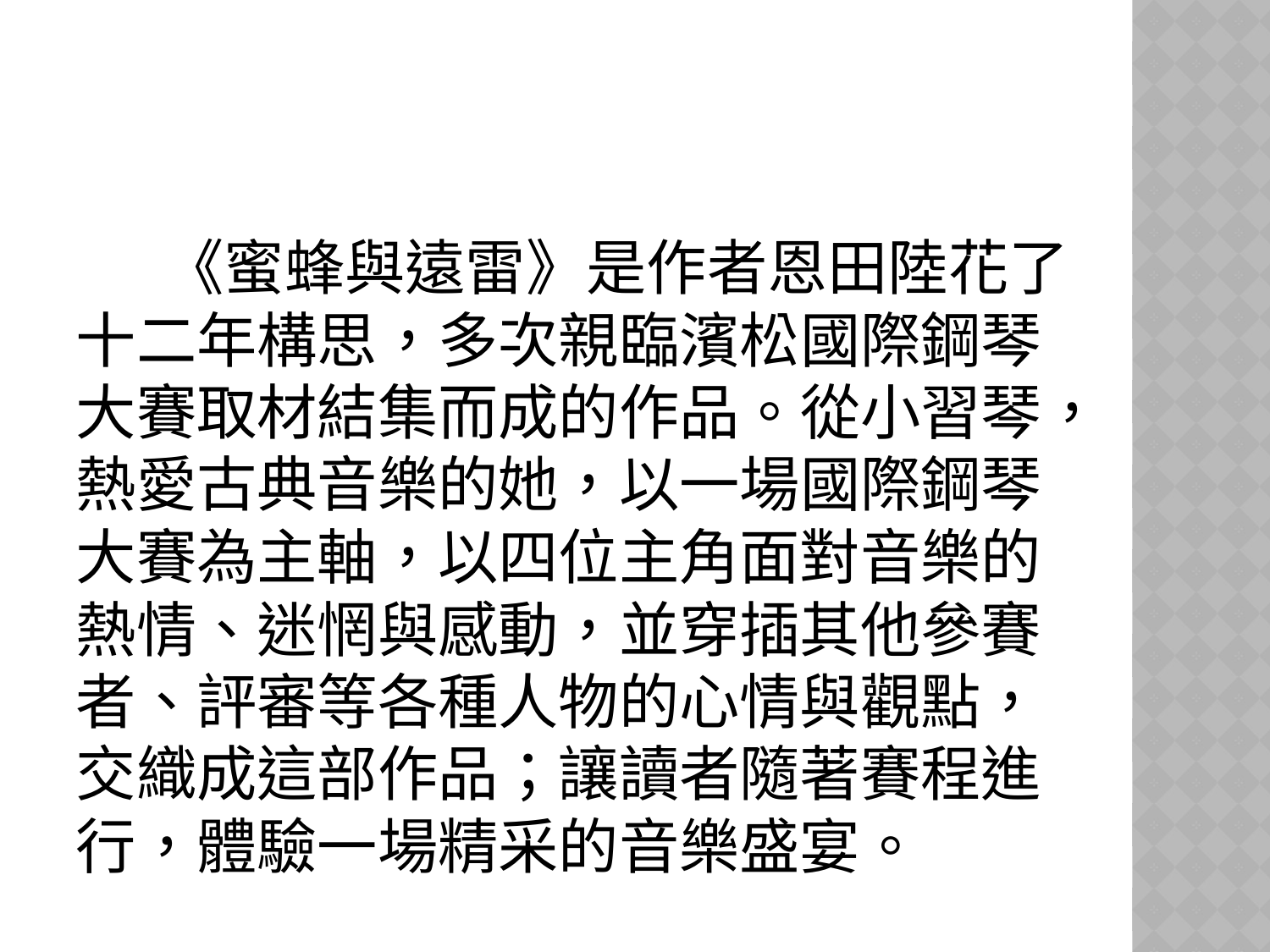

#
        《蜜蜂與遠雷》是作者恩田陸花了十二年構思，多次親臨濱松國際鋼琴大賽取材結集而成的作品。從小習琴，熱愛古典音樂的她，以一場國際鋼琴大賽為主軸，以四位主角面對音樂的熱情、迷惘與感動，並穿插其他參賽者、評審等各種人物的心情與觀點，交織成這部作品；讓讀者隨著賽程進行，體驗一場精采的音樂盛宴。